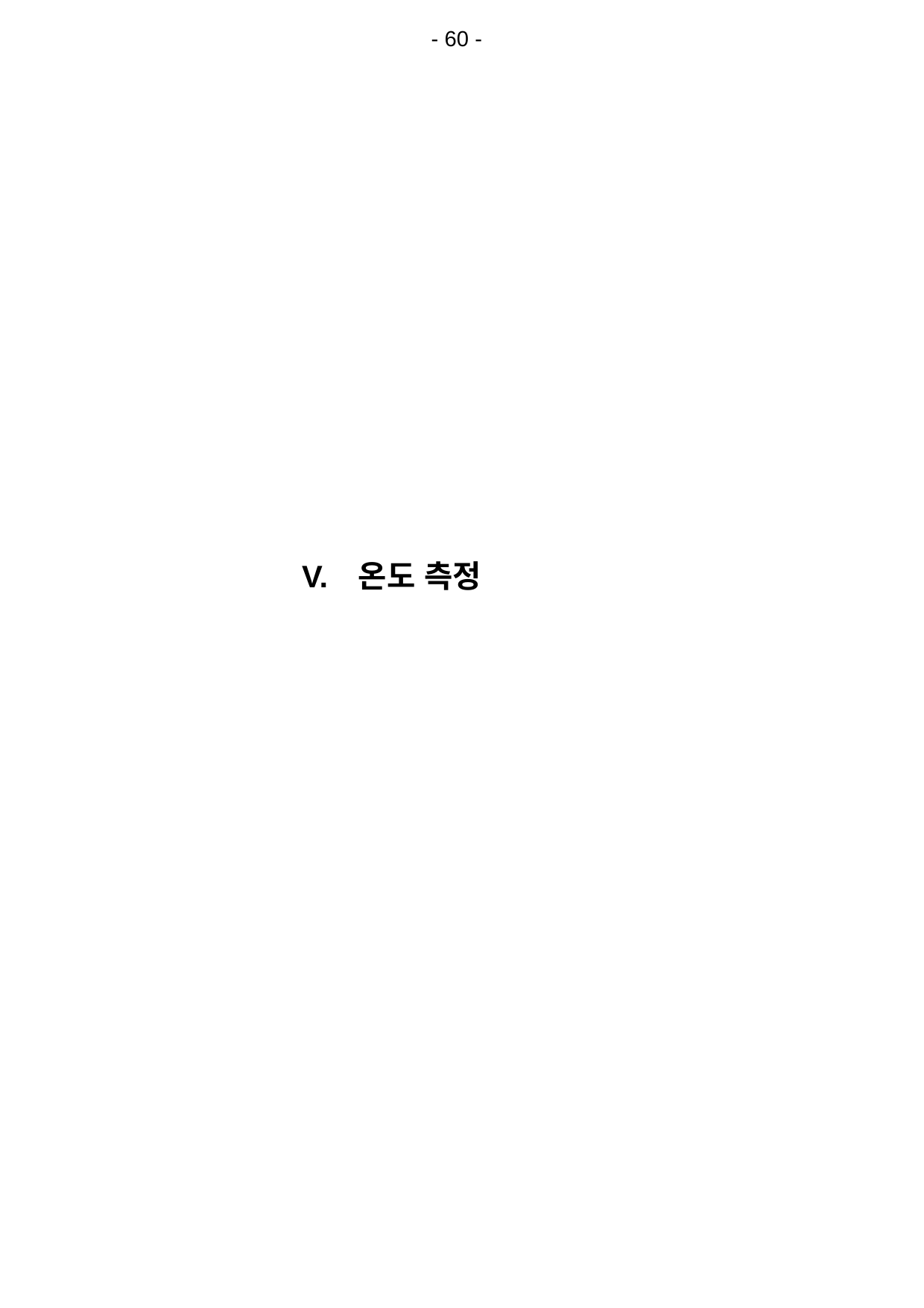

- 60 -
V.	온도 측정
39